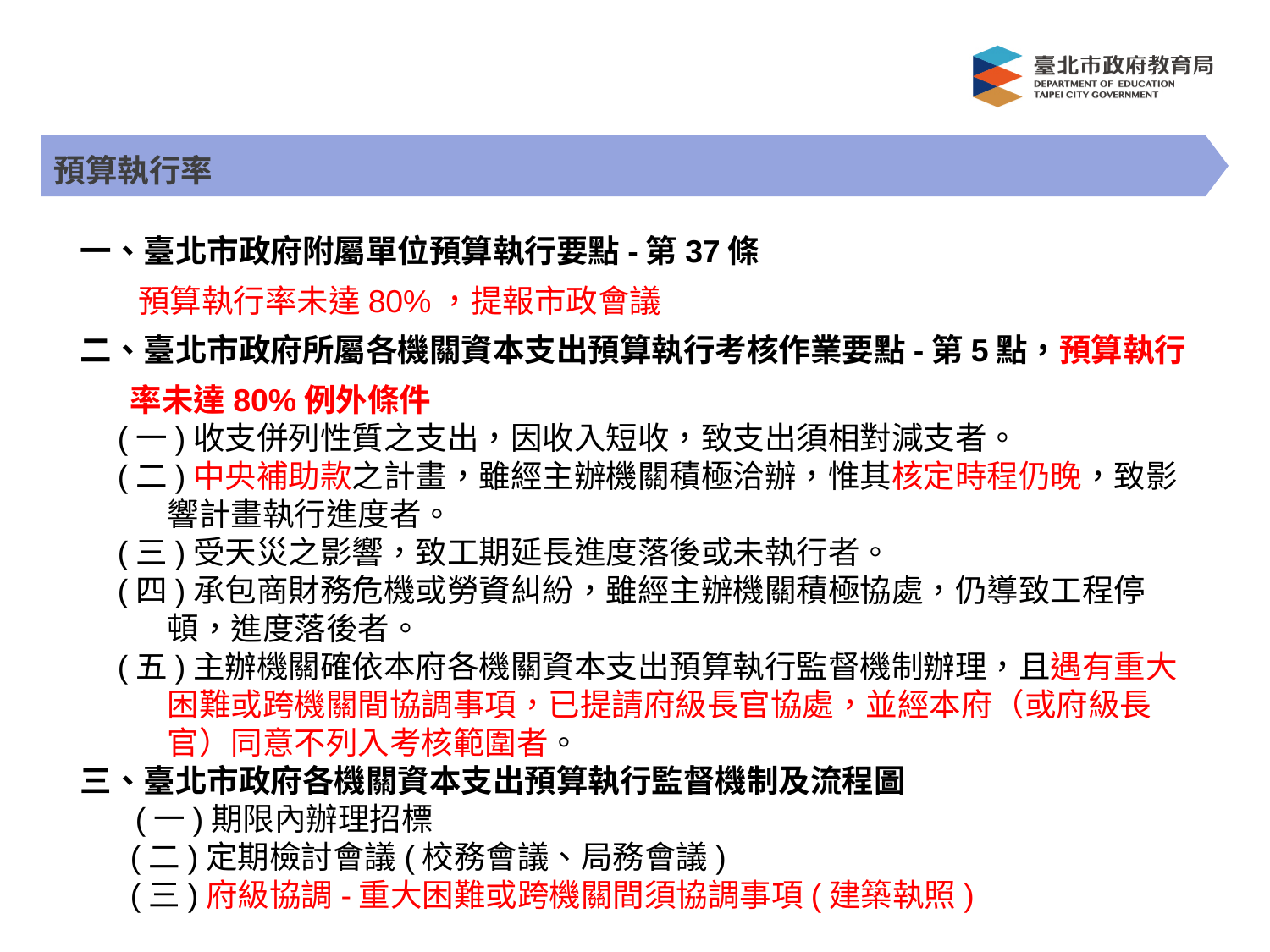

預算執行率
一、臺北市政府附屬單位預算執行要點-第37條
       預算執行率未達80%，提報市政會議
二、臺北市政府所屬各機關資本支出預算執行考核作業要點-第5點，預算執行率未達80%例外條件
(一)收支併列性質之支出，因收入短收，致支出須相對減支者。
(二)中央補助款之計畫，雖經主辦機關積極洽辦，惟其核定時程仍晚，致影響計畫執行進度者。
(三)受天災之影響，致工期延長進度落後或未執行者。
(四)承包商財務危機或勞資糾紛，雖經主辦機關積極協處，仍導致工程停頓，進度落後者。
(五)主辦機關確依本府各機關資本支出預算執行監督機制辦理，且遇有重大困難或跨機關間協調事項，已提請府級長官協處，並經本府（或府級長官）同意不列入考核範圍者。
三、臺北市政府各機關資本支出預算執行監督機制及流程圖
  (一)期限內辦理招標
(二)定期檢討會議(校務會議、局務會議)
(三)府級協調-重大困難或跨機關間須協調事項(建築執照)

3